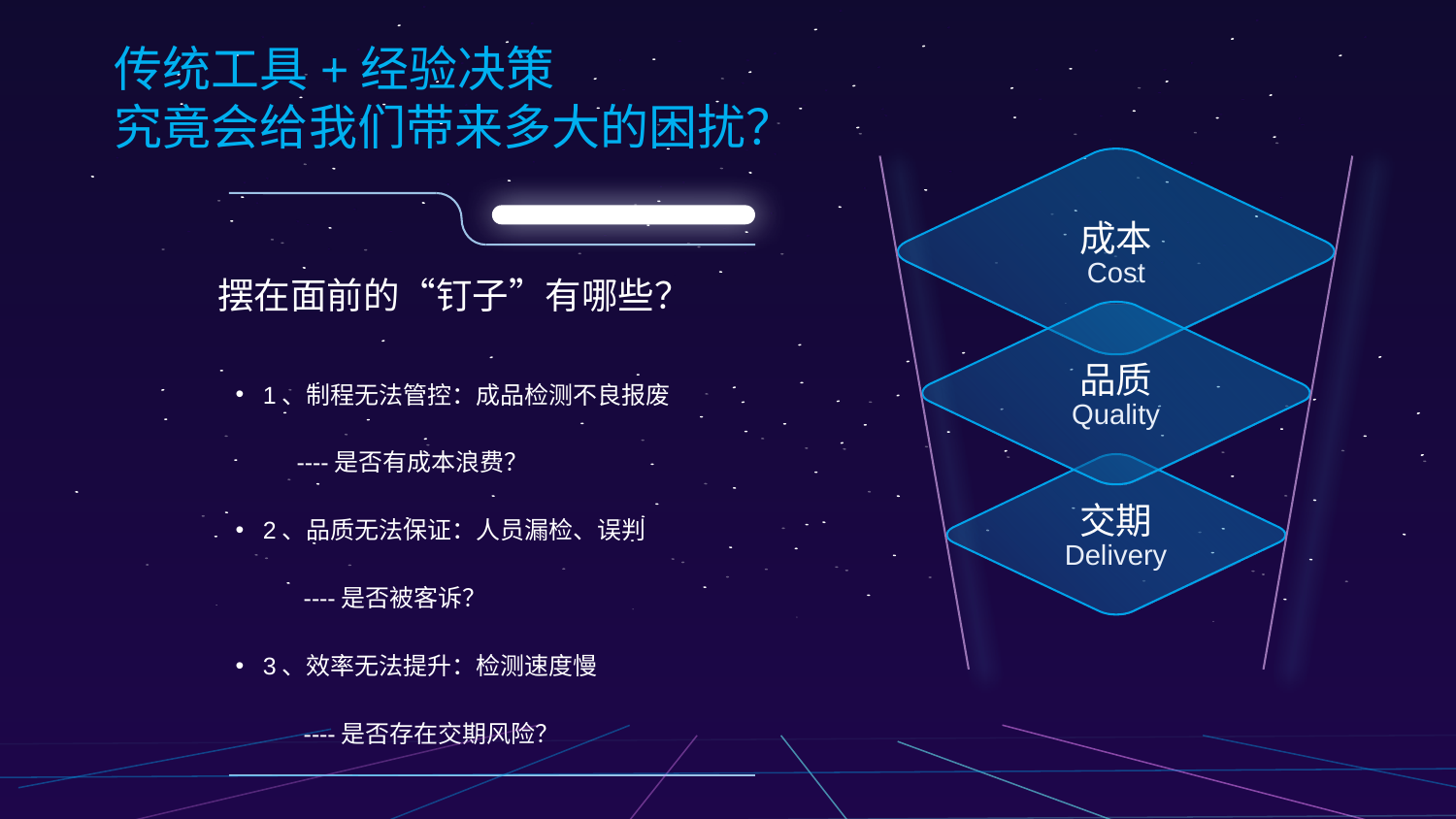

传统工具+经验决策
究竟会给我们带来多大的困扰？

成本
Cost
摆在面前的“钉子”有哪些？

品质
1、制程无法管控：成品检测不良报废
         ----是否有成本浪费？
2、品质无法保证：人员漏检、误判
          ----是否被客诉？
3、效率无法提升：检测速度慢
          ----是否存在交期风险？
Quality

交期
Delivery